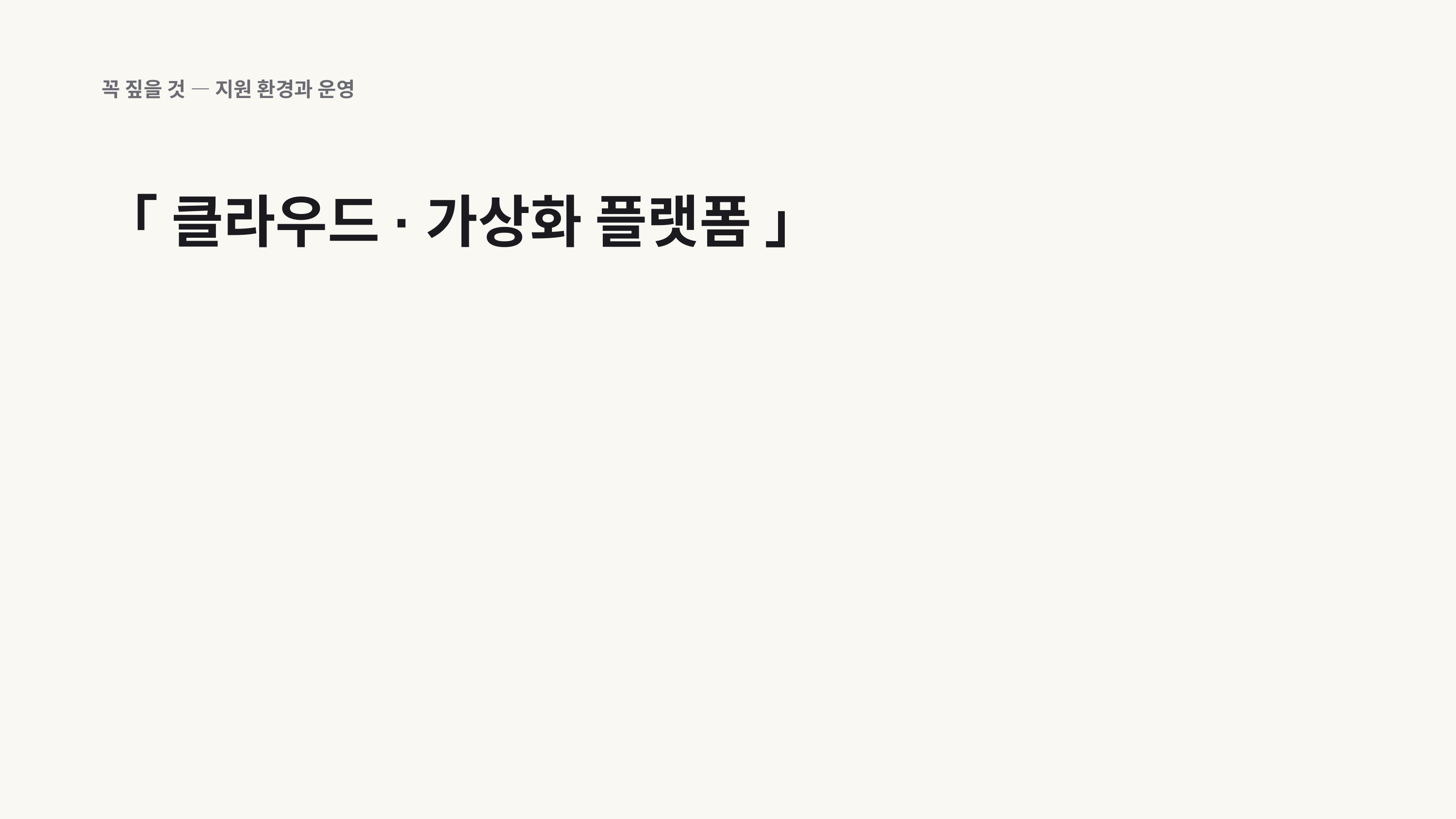

꼭 짚을 것 — 지원 환경과 운영
「 클라우드·가상화 플랫폼 」